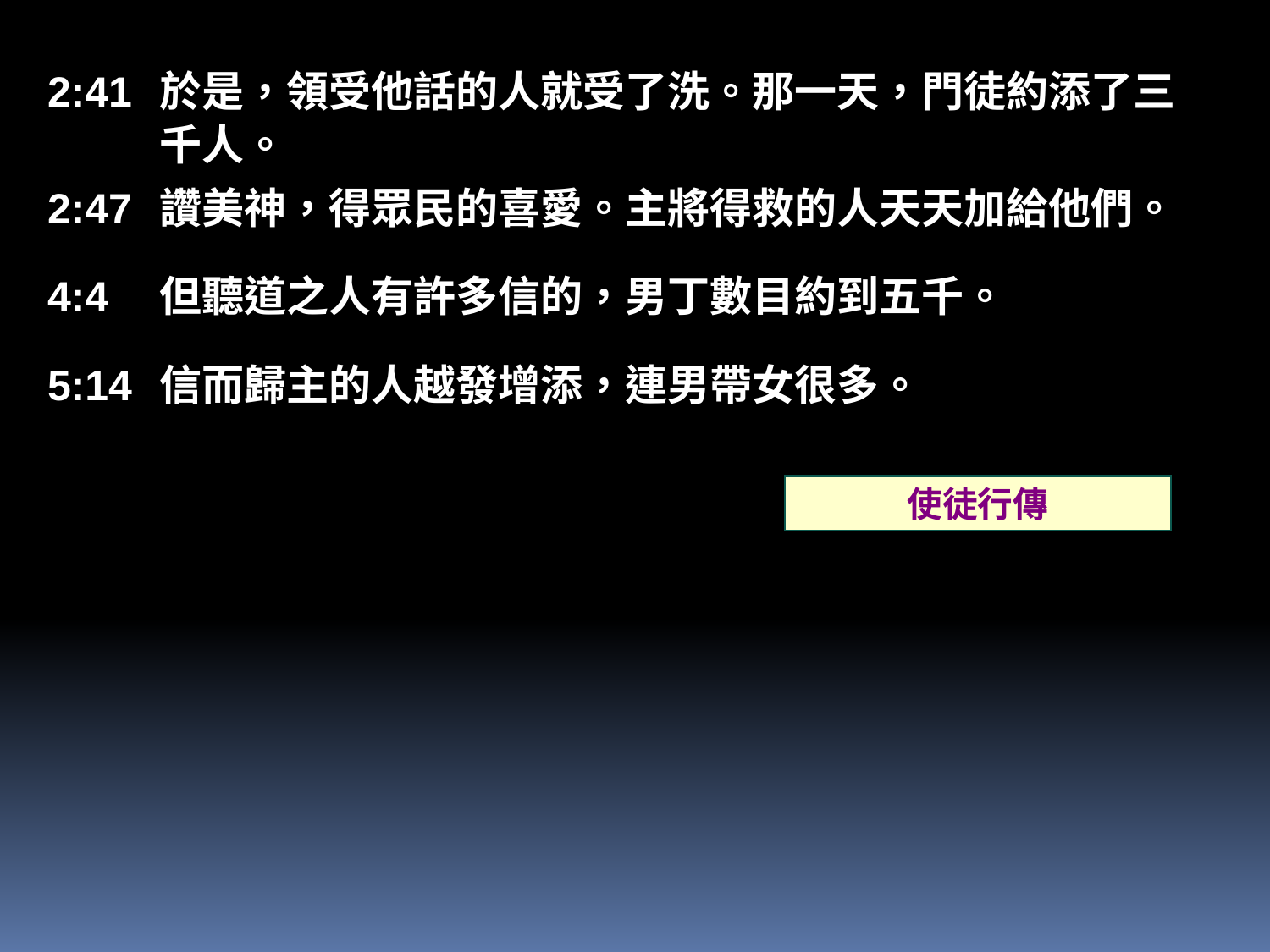

2:41	於是，領受他話的人就受了洗。那一天，門徒約添了三千人。
2:47	讚美神，得眾民的喜愛。主將得救的人天天加給他們。
4:4	但聽道之人有許多信的，男丁數目約到五千。
5:14	信而歸主的人越發增添，連男帶女很多。
使徒行傳